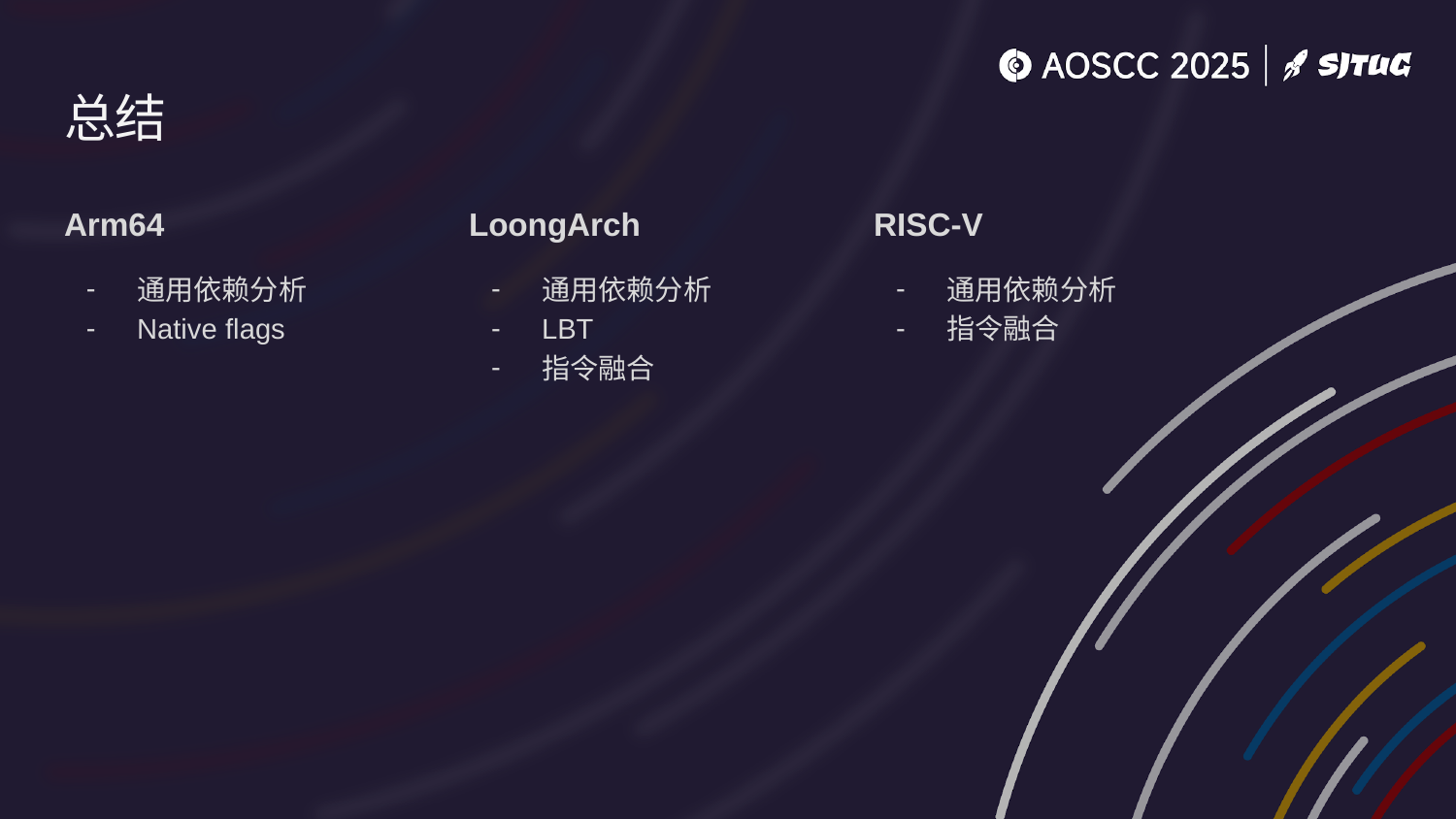

# 总结
Arm64
通用依赖分析
Native flags
LoongArch
通用依赖分析
LBT
指令融合
RISC-V
通用依赖分析
指令融合